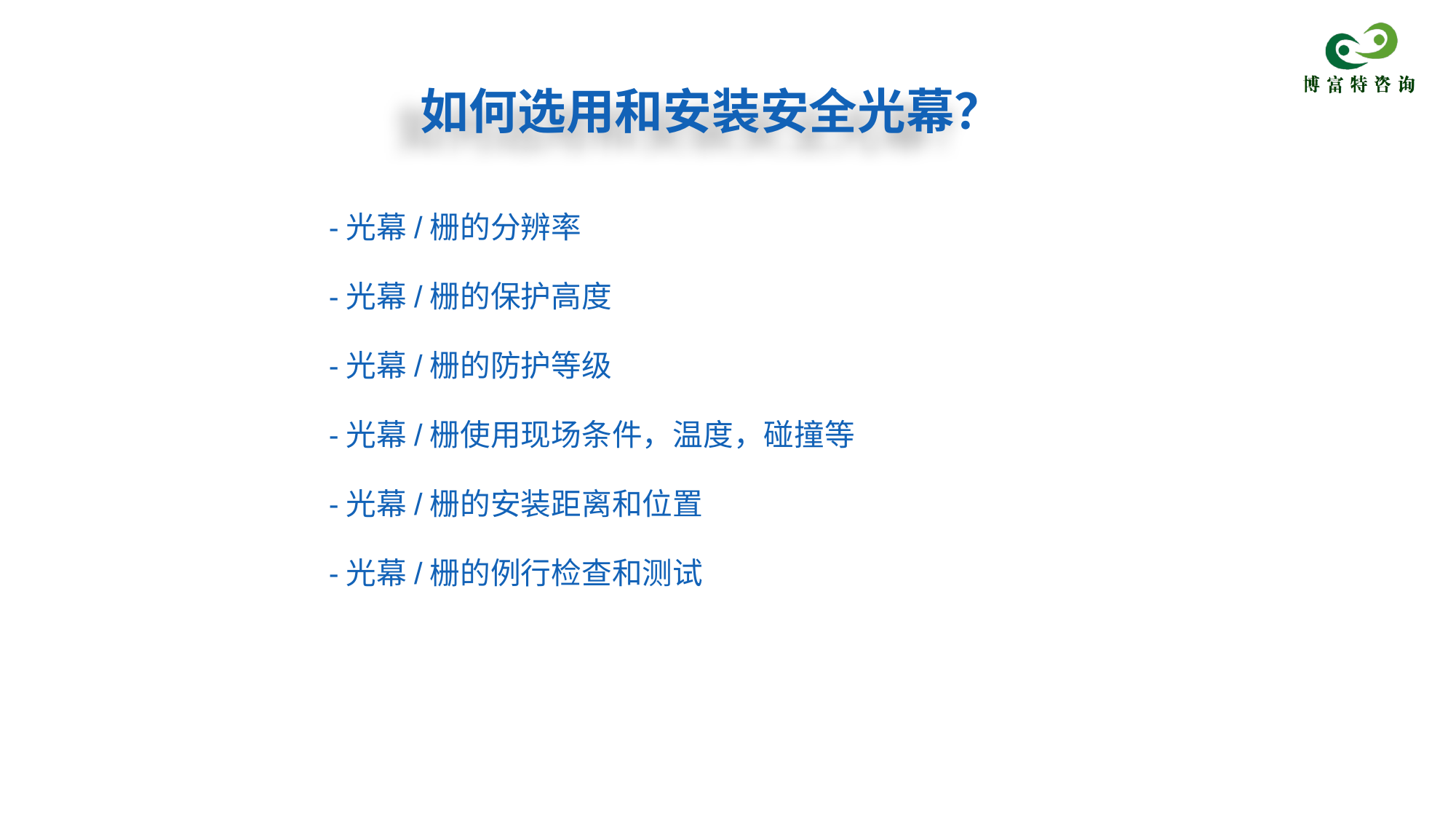

# 如何选用和安装安全光幕？
-光幕/栅的分辨率

-光幕/栅的保护高度

-光幕/栅的防护等级

-光幕/栅使用现场条件，温度，碰撞等

-光幕/栅的安装距离和位置

-光幕/栅的例行检查和测试